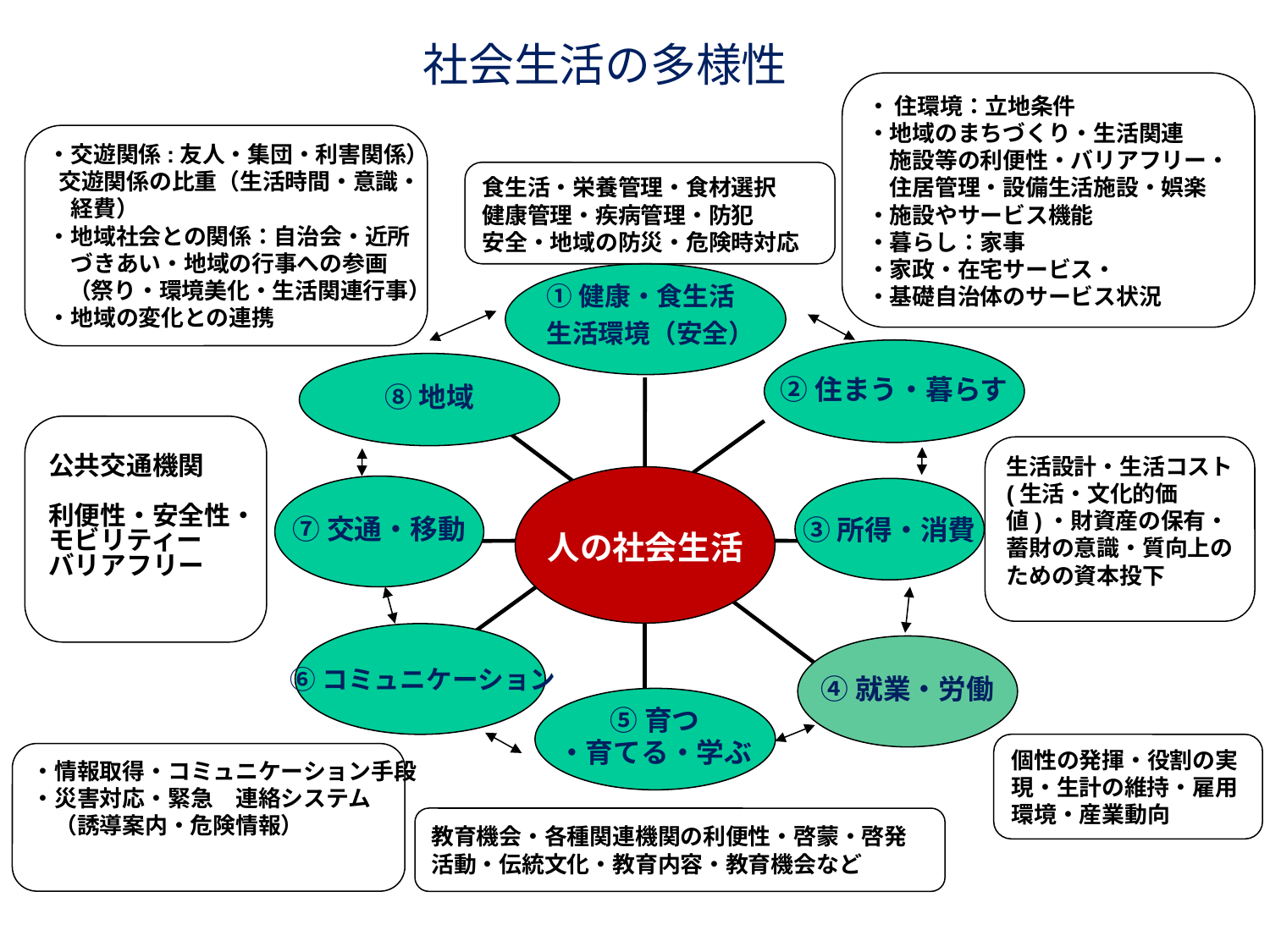

社会生活の多様性
・ 住環境：立地条件
・地域のまちづくり・生活関連
　施設等の利便性・バリアフリー・
　住居管理・設備生活施設・娯楽
・施設やサービス機能
・暮らし：家事
・家政・在宅サービス・
・基礎自治体のサービス状況

②住まう・暮らす

・交遊関係:友人・集団・利害関係）
 交遊関係の比重（生活時間・意識・
　経費）
・地域社会との関係：自治会・近所
　づきあい・地域の行事への参画
   （祭り・環境美化・生活関連行事）
・地域の変化との連携
⑧地域
食生活・栄養管理・食材選択
健康管理・疾病管理・防犯
安全・地域の防災・危険時対応
①健康・食生活

生活環境（安全）

公共交通機関

利便性・安全性・
モビリティー
バリアフリー

⑦交通・移動

生活設計・生活コスト(生活・文化的価値)・財資産の保有・蓄財の意識・質向上のための資本投下

③所得・消費

人の社会生活

 ⑥コミュニケーション

・情報取得・コミュニケーション手段
・災害対応・緊急　連絡システム
　（誘導案内・危険情報）
④就業・労働
個性の発揮・役割の実現・生計の維持・雇用環境・産業動向
⑤育つ
・育てる・学ぶ

教育機会・各種関連機関の利便性・啓蒙・啓発
活動・伝統文化・教育内容・教育機会など